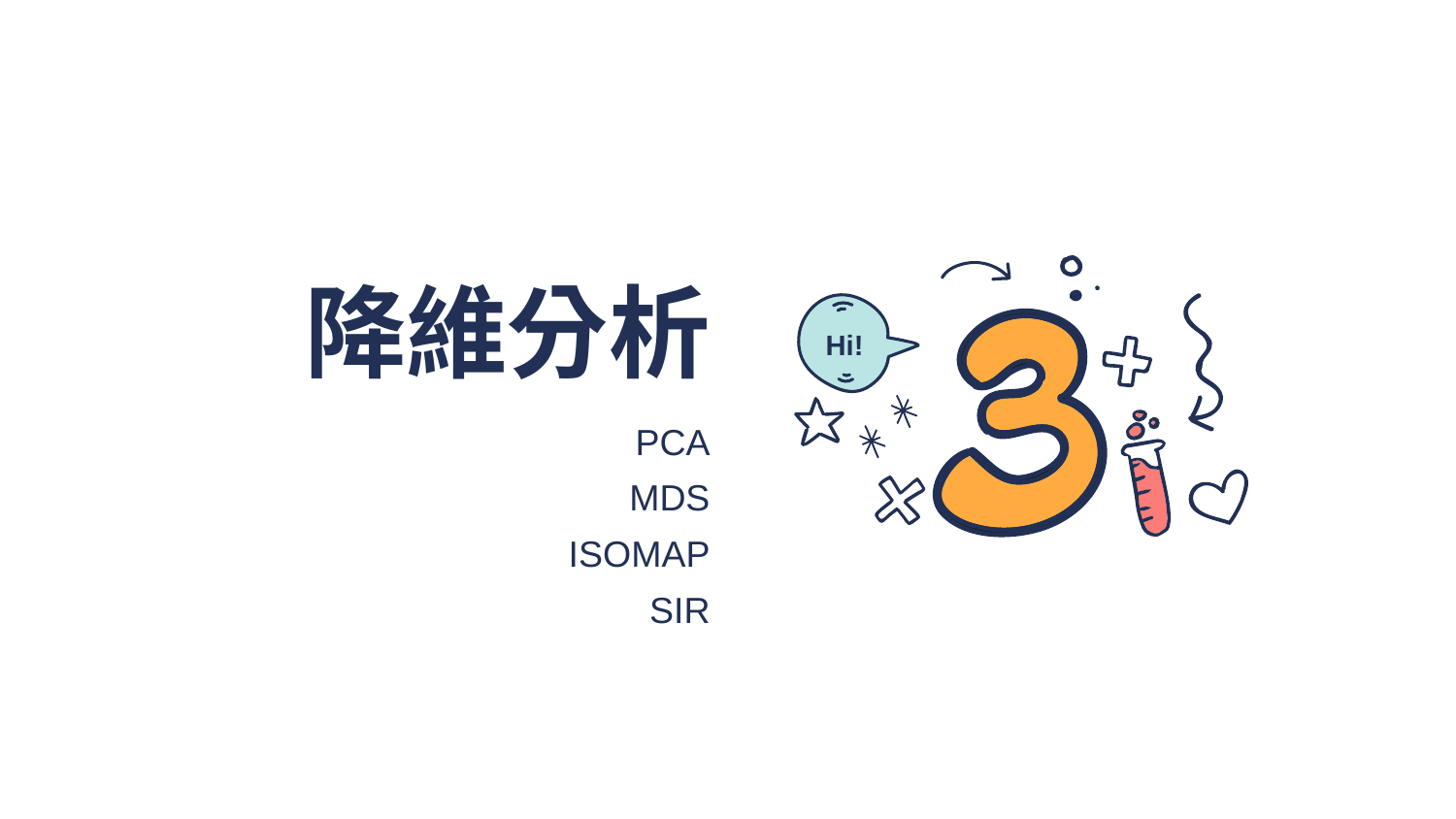

Hi!

# 降維分析

PCA
MDS
ISOMAP
SIR